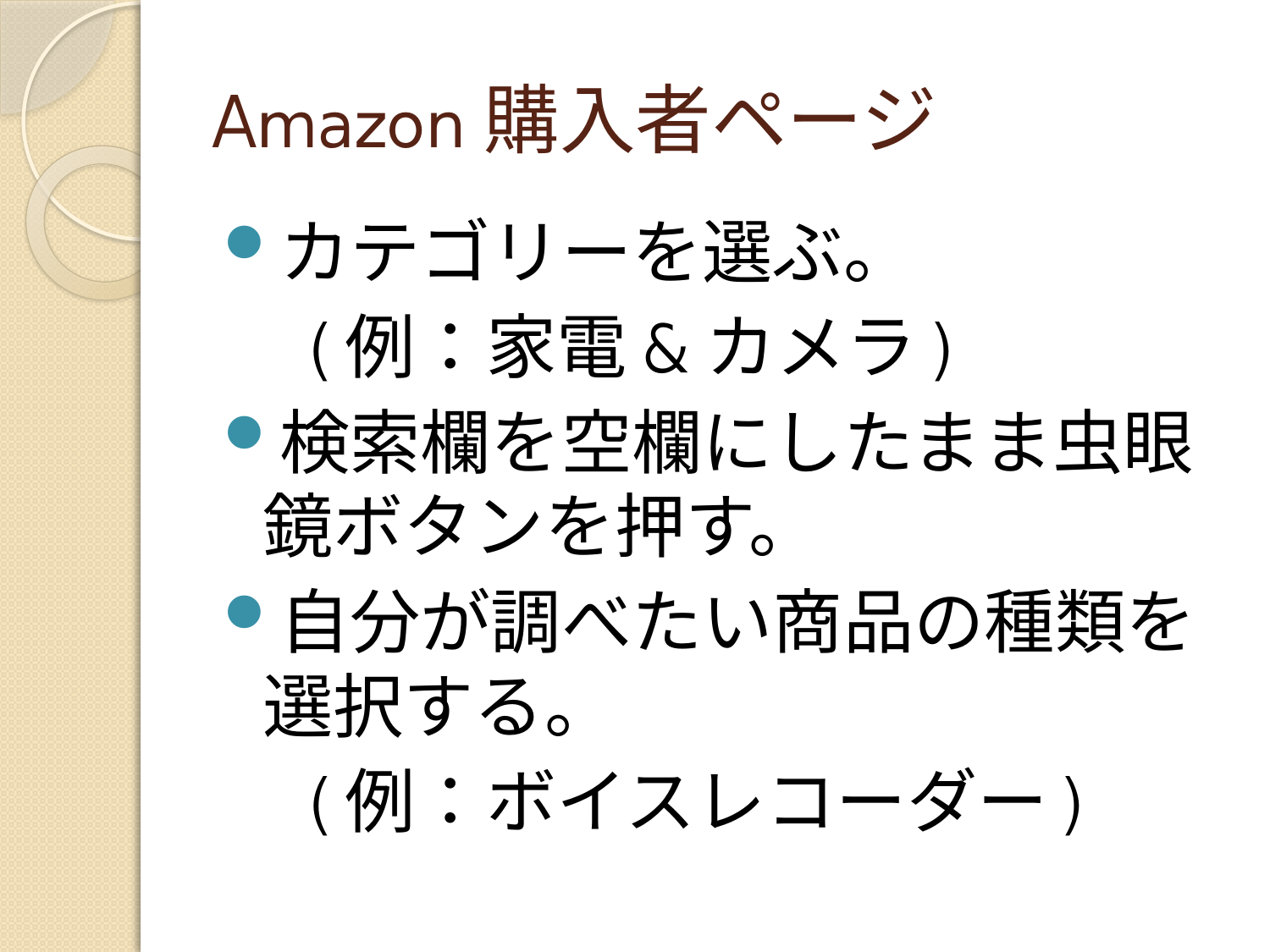

# Amazon購入者ページ
カテゴリーを選ぶ。
　(例：家電&カメラ)
検索欄を空欄にしたまま虫眼鏡ボタンを押す。
自分が調べたい商品の種類を選択する。
　(例：ボイスレコーダー)